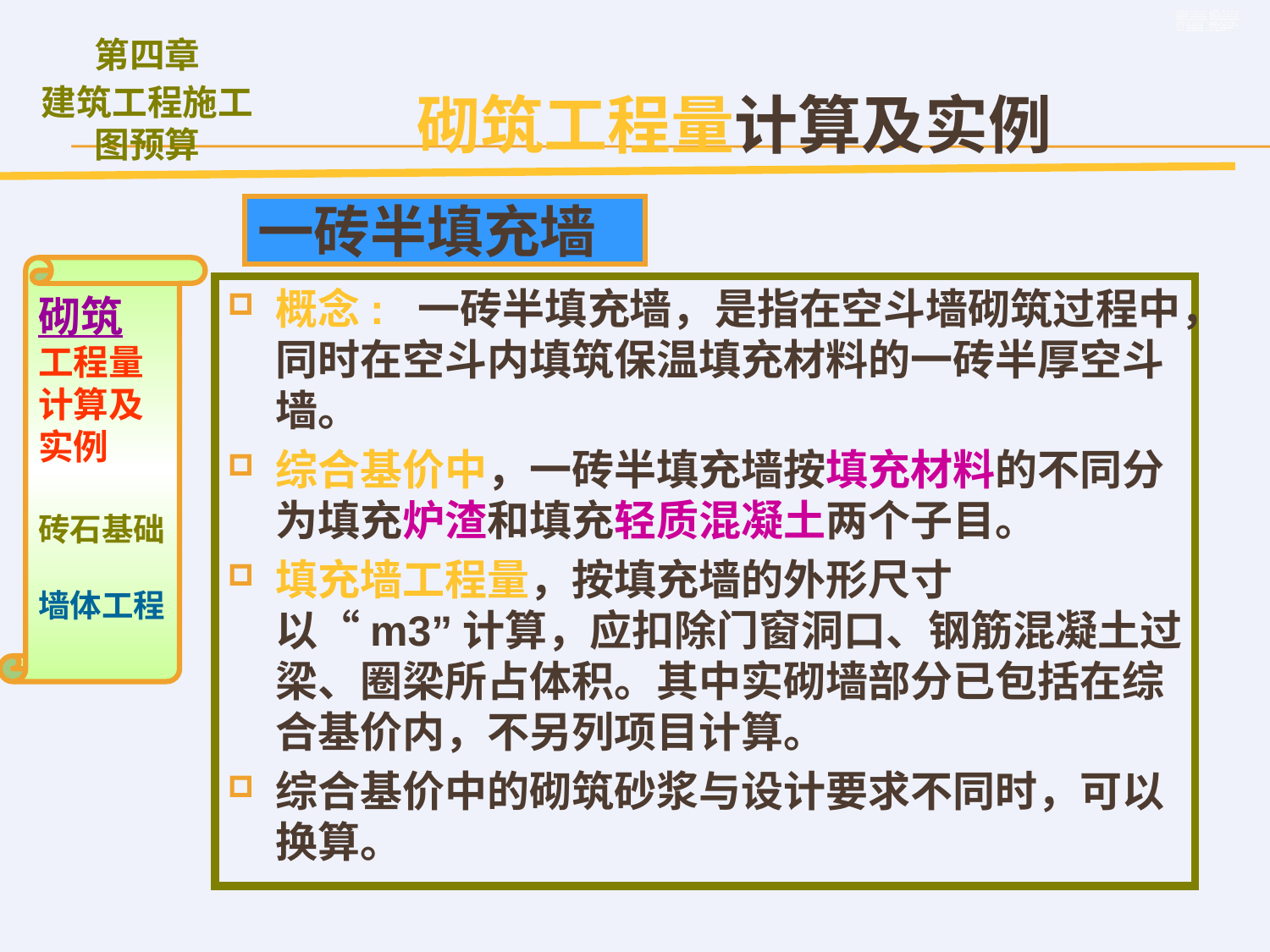

砌筑工程量计算及实例
一砖半填充墙
砌筑
工程量计算及实例

砖石基础

墙体工程

概念:  一砖半填充墙，是指在空斗墙砌筑过程中，同时在空斗内填筑保温填充材料的一砖半厚空斗墙。
综合基价中，一砖半填充墙按填充材料的不同分为填充炉渣和填充轻质混凝土两个子目。
填充墙工程量，按填充墙的外形尺寸以“m3”计算，应扣除门窗洞口、钢筋混凝土过梁、圈梁所占体积。其中实砌墙部分已包括在综合基价内，不另列项目计算。
综合基价中的砌筑砂浆与设计要求不同时，可以换算。
63